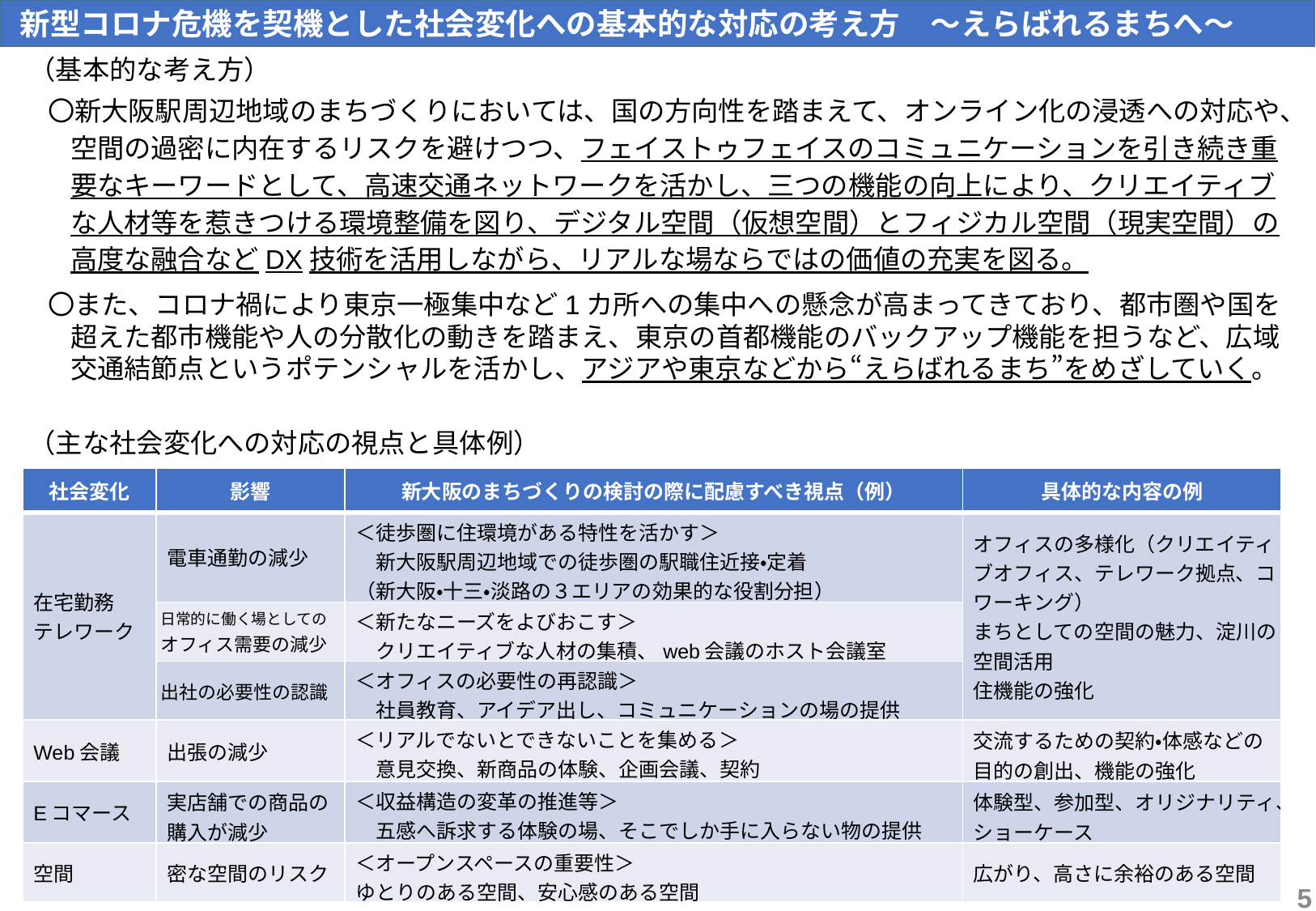

新型コロナ危機を契機とした社会変化への基本的な対応の考え方　～えらばれるまちへ～
（基本的な考え方）
〇新大阪駅周辺地域のまちづくりにおいては、国の方向性を踏まえて、オンライン化の浸透への対応や、空間の過密に内在するリスクを避けつつ、フェイストゥフェイスのコミュニケーションを引き続き重要なキーワードとして、高速交通ネットワークを活かし、三つの機能の向上により、クリエイティブな人材等を惹きつける環境整備を図り、デジタル空間（仮想空間）とフィジカル空間（現実空間）の高度な融合などDX技術を活用しながら、リアルな場ならではの価値の充実を図る。
〇また、コロナ禍により東京一極集中など1カ所への集中への懸念が高まってきており、都市圏や国を超えた都市機能や人の分散化の動きを踏まえ、東京の首都機能のバックアップ機能を担うなど、広域交通結節点というポテンシャルを活かし、アジアや東京などから“えらばれるまち”をめざしていく。
（主な社会変化への対応の視点と具体例）
| 社会変化 | 影響 | 新大阪のまちづくりの検討の際に配慮すべき視点（例） | 具体的な内容の例 |
| --- | --- | --- | --- |
| 在宅勤務 テレワーク | 電車通勤の減少 | ＜徒歩圏に住環境がある特性を活かす＞ 　新大阪駅周辺地域での徒歩圏の駅職住近接・定着 （新大阪・十三・淡路の３エリアの効果的な役割分担） | オフィスの多様化（クリエイティブオフィス、テレワーク拠点、コワーキング） まちとしての空間の魅力、淀川の空間活用 住機能の強化 |
|  | 日常的に働く場としての オフィス需要の減少 | ＜新たなニーズをよびおこす＞ 　クリエイティブな人材の集積、web会議のホスト会議室 |  |
|  | 出社の必要性の認識 | ＜オフィスの必要性の再認識＞ 　社員教育、アイデア出し、コミュニケーションの場の提供 |  |
| Web会議 | 出張の減少 | ＜リアルでないとできないことを集める＞ 　意見交換、新商品の体験、企画会議、契約 | 交流するための契約・体感などの目的の創出、機能の強化 |
| Eコマース | 実店舗での商品の購入が減少 | ＜収益構造の変革の推進等＞ 　五感へ訴求する体験の場、そこでしか手に入らない物の提供 | 体験型、参加型、オリジナリティ、ショーケース |
| 空間 | 密な空間のリスク | ＜オープンスペースの重要性＞ ゆとりのある空間、安心感のある空間 | 広がり、高さに余裕のある空間 |
5